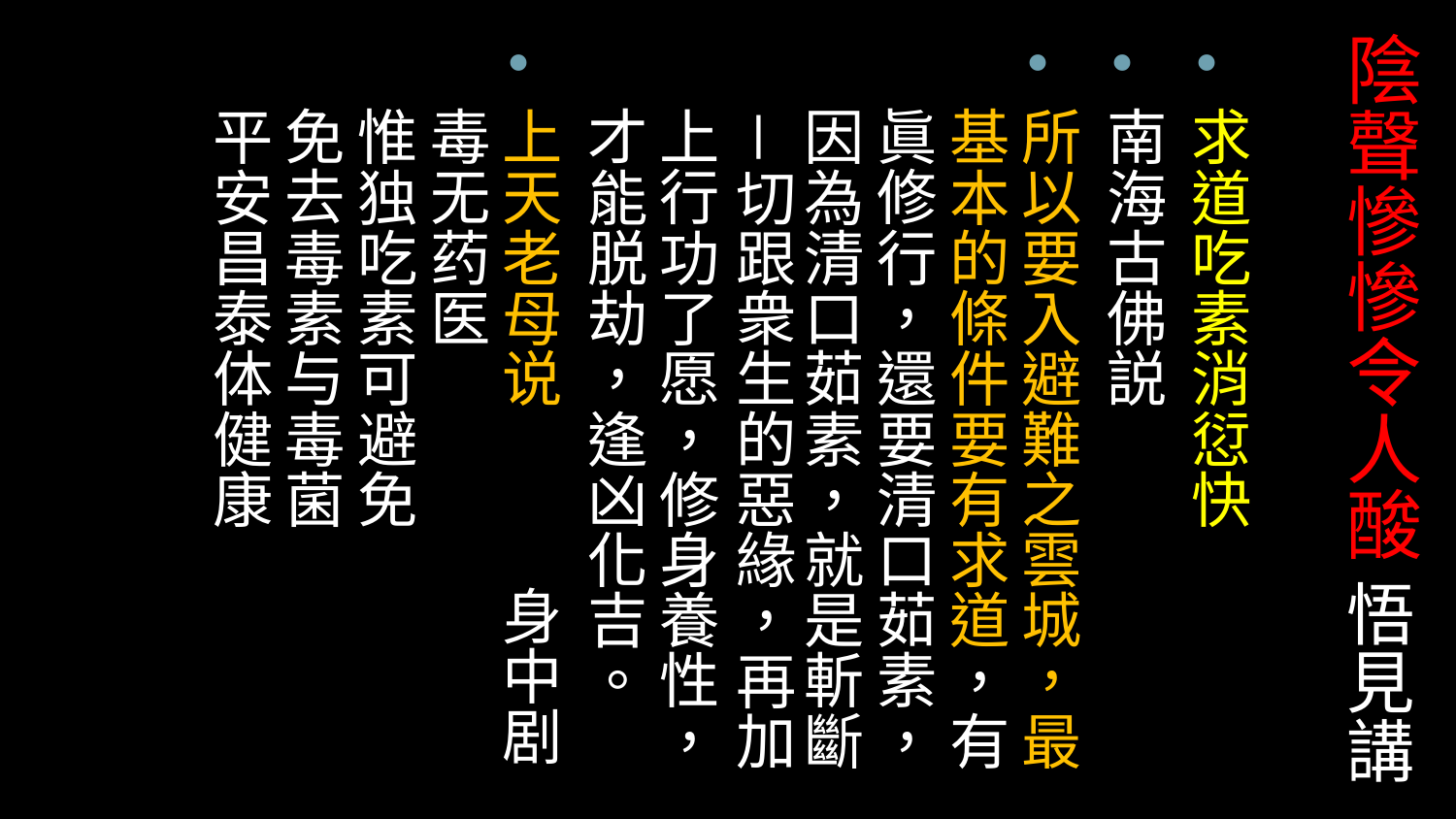

# 陰聲慘慘令人酸 悟見講
求道吃素消愆快
南海古佛説
所以要入避難之雲城，最基本的條件要有求道，有眞修行，還要清口茹素，因為清口茹素，就是斬斷－切跟衆生的惡緣，再加上行功了愿，修身養性，才能脱劫，逢凶化吉。
上天老母说             身中剧毒无药医
惟独吃素可避免
免去毒素与毒菌
平安昌泰体健康